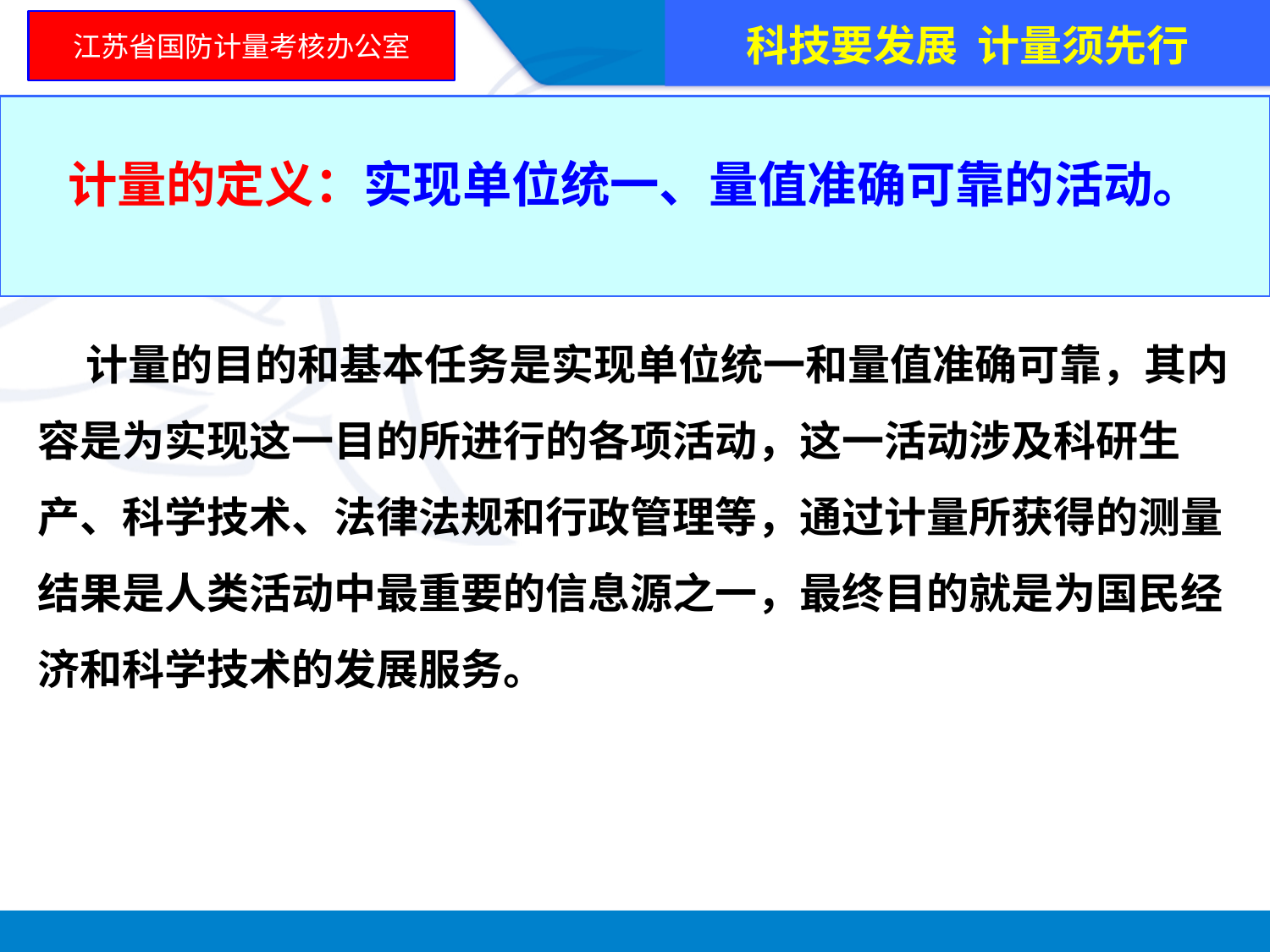

科技要发展  计量须先行
江苏省国防计量考核办公室

计量的定义：实现单位统一、量值准确可靠的活动。

    计量的目的和基本任务是实现单位统一和量值准确可靠，其内容是为实现这一目的所进行的各项活动，这一活动涉及科研生产、科学技术、法律法规和行政管理等，通过计量所获得的测量结果是人类活动中最重要的信息源之一，最终目的就是为国民经济和科学技术的发展服务。